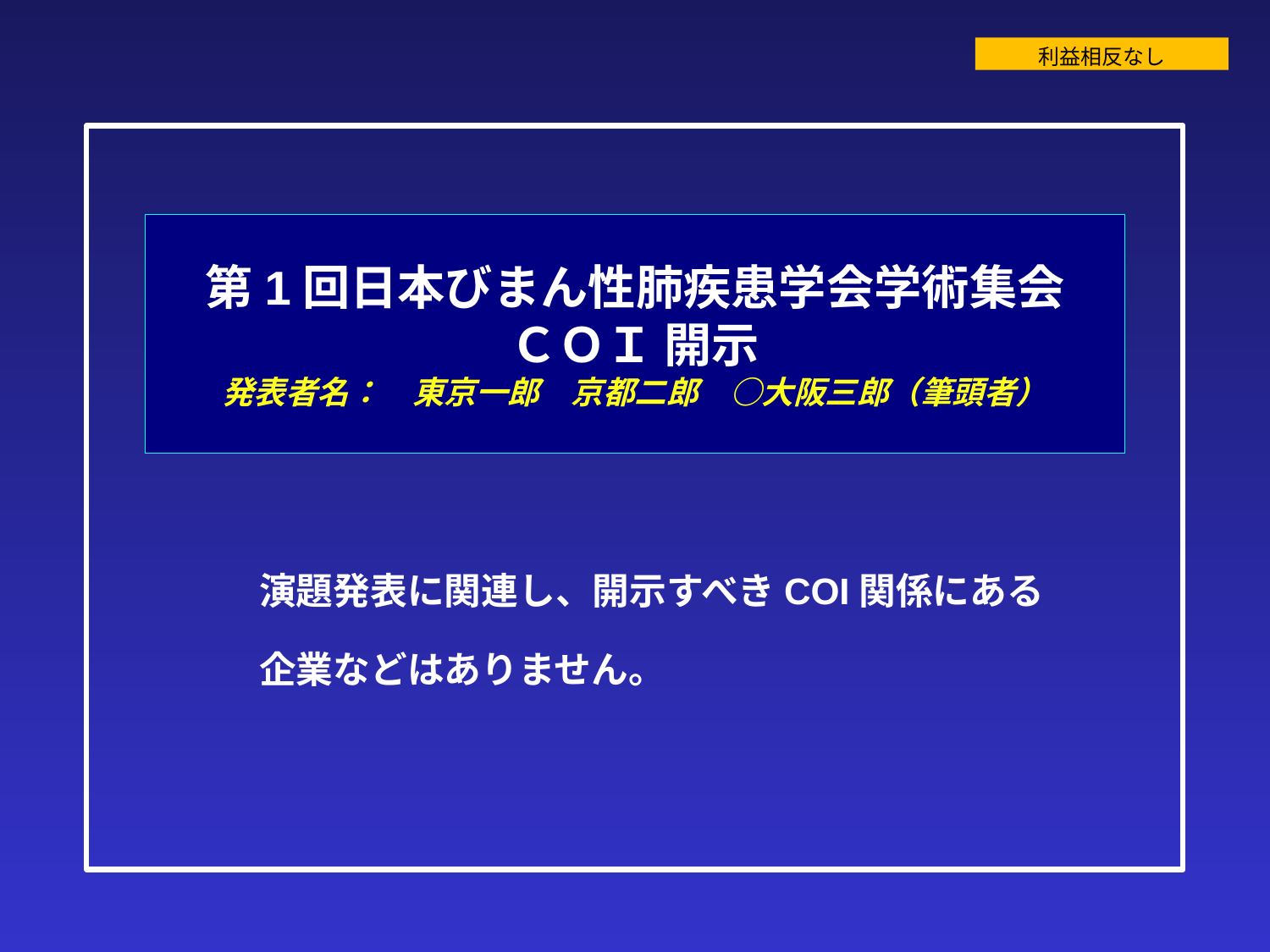

利益相反なし

第1回日本びまん性肺疾患学会学術集会
ＣＯＩ 開示
発表者名：　東京一郎　京都二郎　○大阪三郎（筆頭者）

　演題発表に関連し、開示すべきCOI関係にある
　企業などはありません。